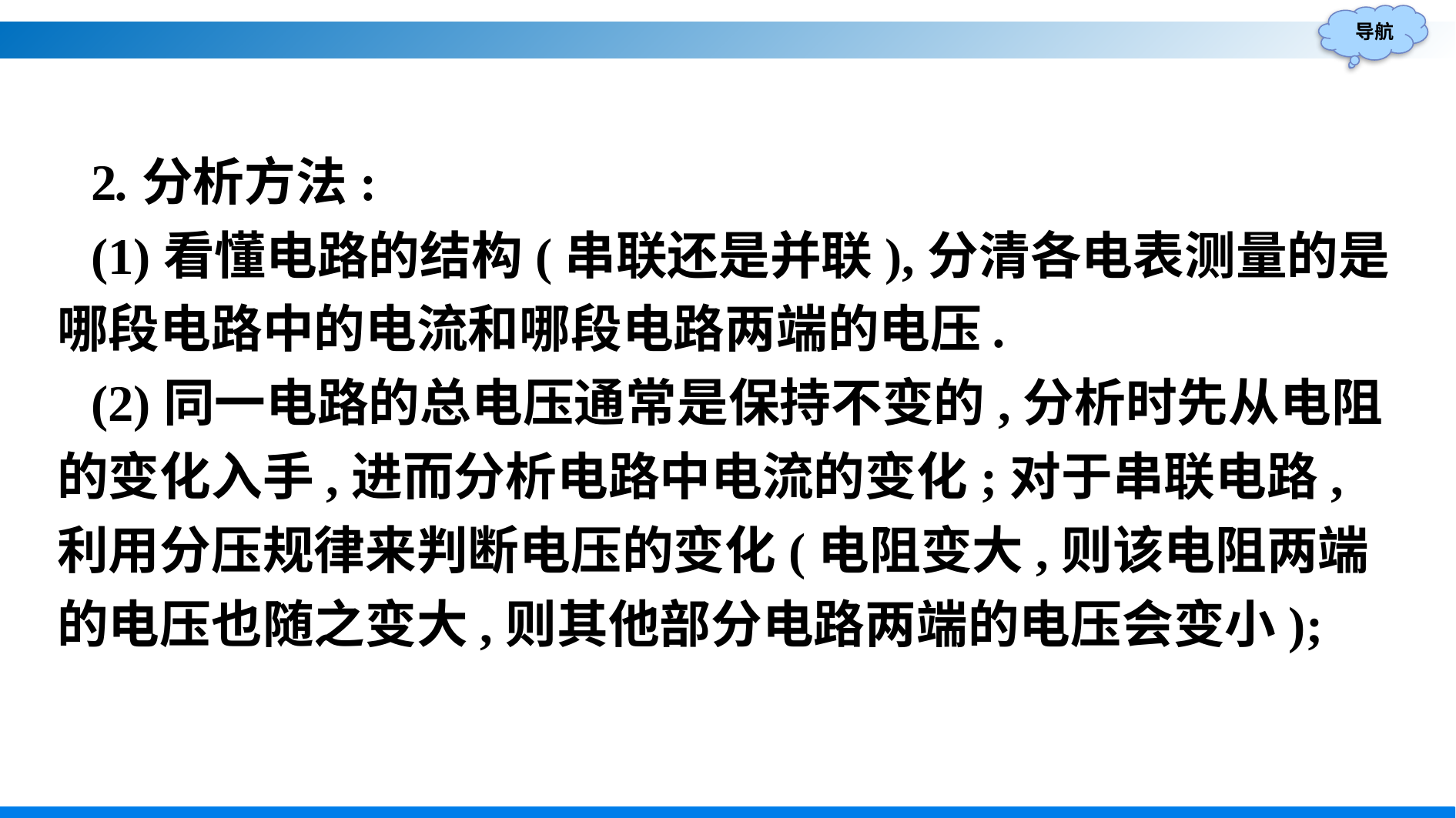

2.分析方法:
(1)看懂电路的结构(串联还是并联),分清各电表测量的是哪段电路中的电流和哪段电路两端的电压.
(2)同一电路的总电压通常是保持不变的,分析时先从电阻的变化入手,进而分析电路中电流的变化;对于串联电路,利用分压规律来判断电压的变化(电阻变大,则该电阻两端的电压也随之变大,则其他部分电路两端的电压会变小);